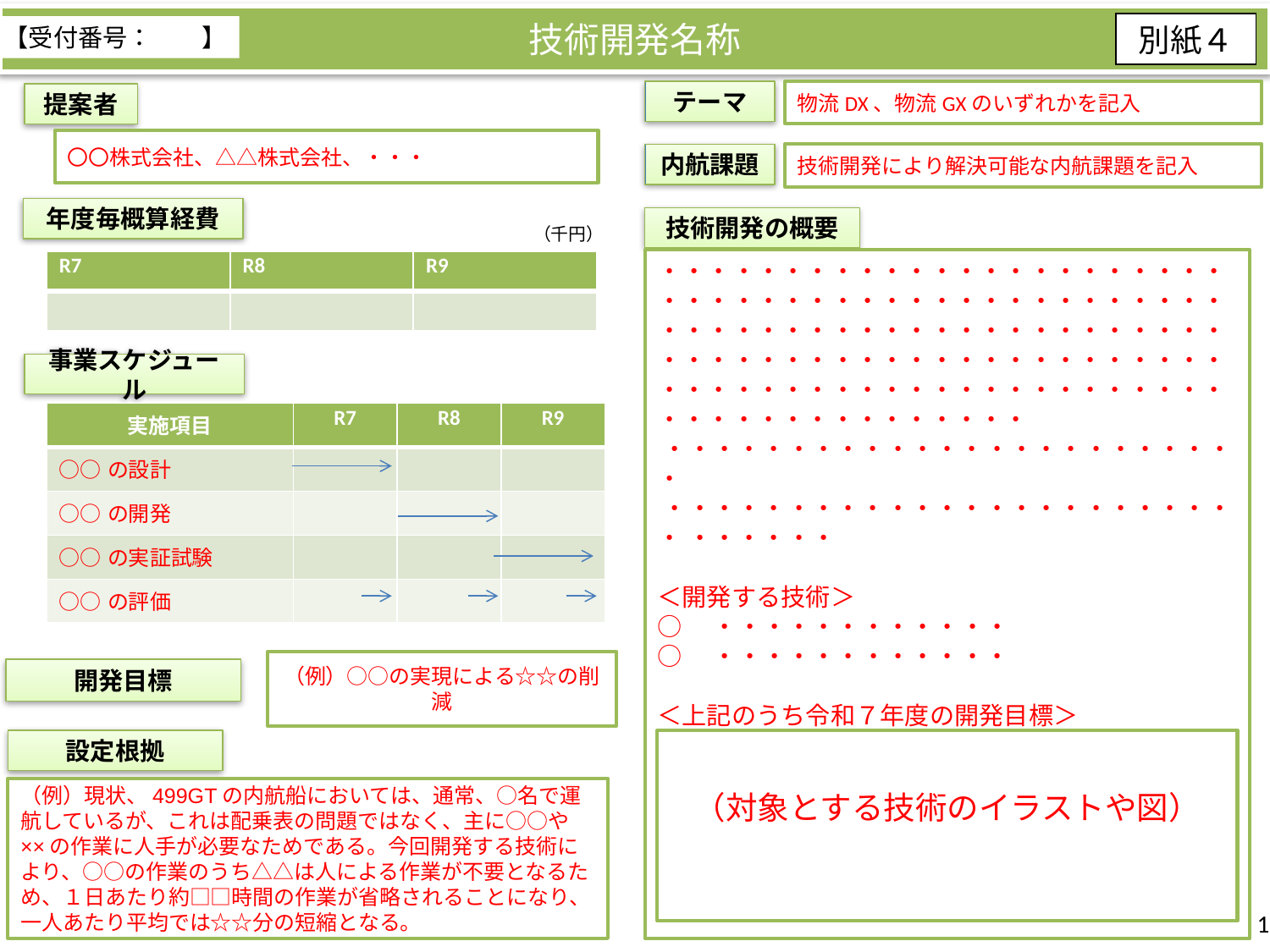

技術開発名称
別紙４
【受付番号：　　】
物流DX、物流GXのいずれかを記入
テーマ
提案者
〇〇株式会社、△△株式会社、・・・
内航課題
技術開発により解決可能な内航課題を記入
年度毎概算経費
技術開発の概要
（千円）
・・・・・・・・・・・・・・・・・・・・・・・・・・・・・・・・・・・・・・・・・・・・・・・・・・・・・・・・・・・・・・・・・・・・・・・・・・・・・・・・・・・・・・・・・・・・・・・・・・・・・・・・・・・・・・・・・・・・・・・・・・・・・・・・・・ ・・・・・・・・・・・・・・・・・・・・・・・・ ・・・・・・・・・・・・・・・・・・・・・・・・ ・・・・・・

＜開発する技術＞
○　・・・・・・・・・・・・
○　・・・・・・・・・・・・

＜上記のうち令和７年度の開発目標＞
・・・・・・・・・・・・・・・・
| R7 | R8 | R9 |
| --- | --- | --- |
|  |  |  |
事業スケジュール
| 実施項目 | R7 | R8 | R9 |
| --- | --- | --- | --- |
| ○○の設計 |  |  |  |
| ○○の開発 |  |  |  |
| ○○の実証試験 |  |  |  |
| ○○の評価 |  |  |  |
（例）○○の実現による☆☆の削減
開発目標
（対象とする技術のイラストや図）

設定根拠
（例）現状、499GTの内航船においては、通常、○名で運航しているが、これは配乗表の問題ではなく、主に○○や××の作業に人手が必要なためである。今回開発する技術により、○○の作業のうち△△は人による作業が不要となるため、１日あたり約□□時間の作業が省略されることになり、一人あたり平均では☆☆分の短縮となる。
1